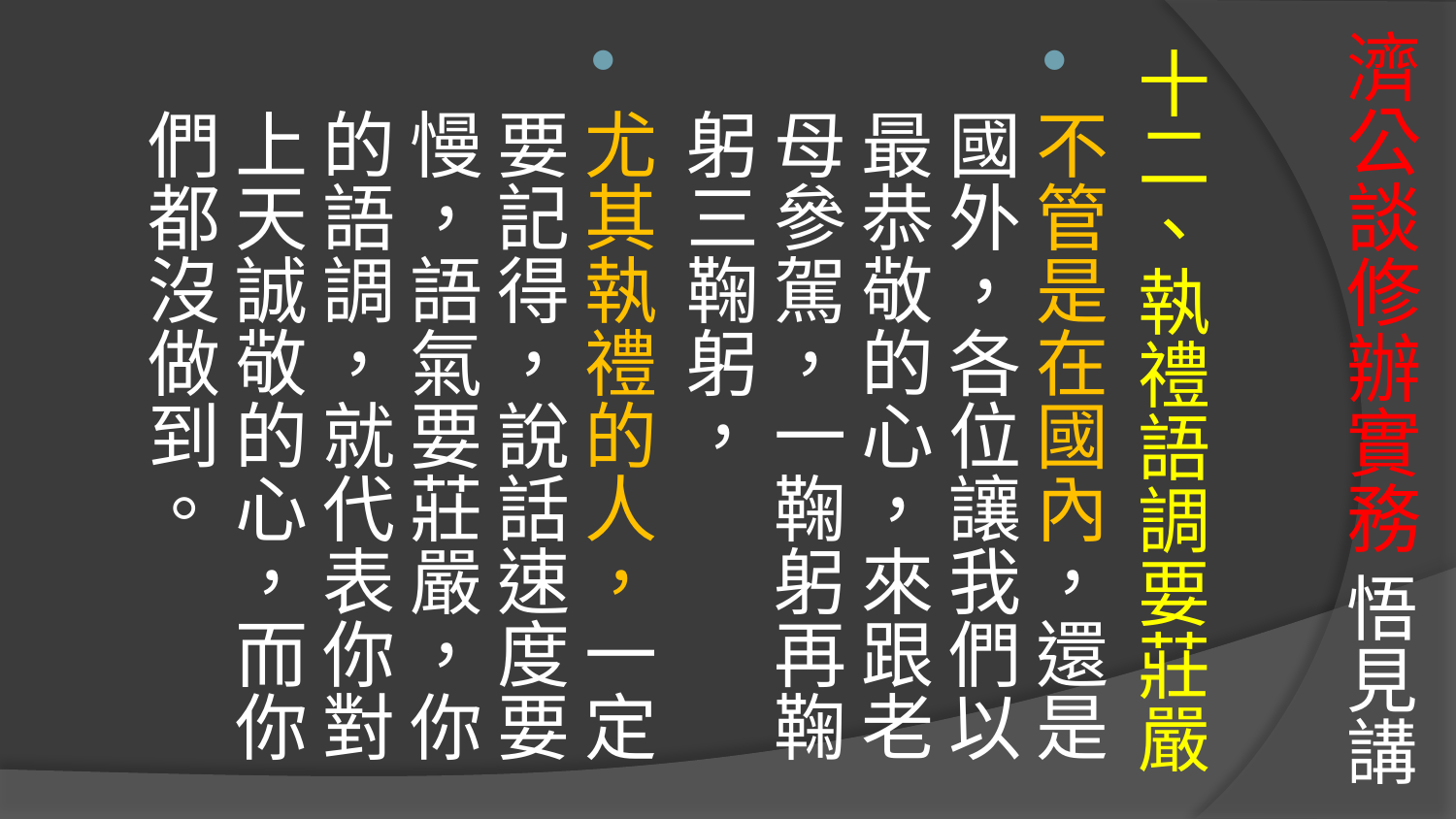

# 濟公談修辦實務 悟見講
十二、執禮語調要莊嚴
不管是在國內，還是國外，各位讓我們以最恭敬的心，來跟老母參駕，一鞠躬再鞠躬三鞠躬，
尤其執禮的人，一定要記得，說話速度要慢，語氣要莊嚴，你的語調，就代表你對上天誠敬的心，而你們都沒做到。